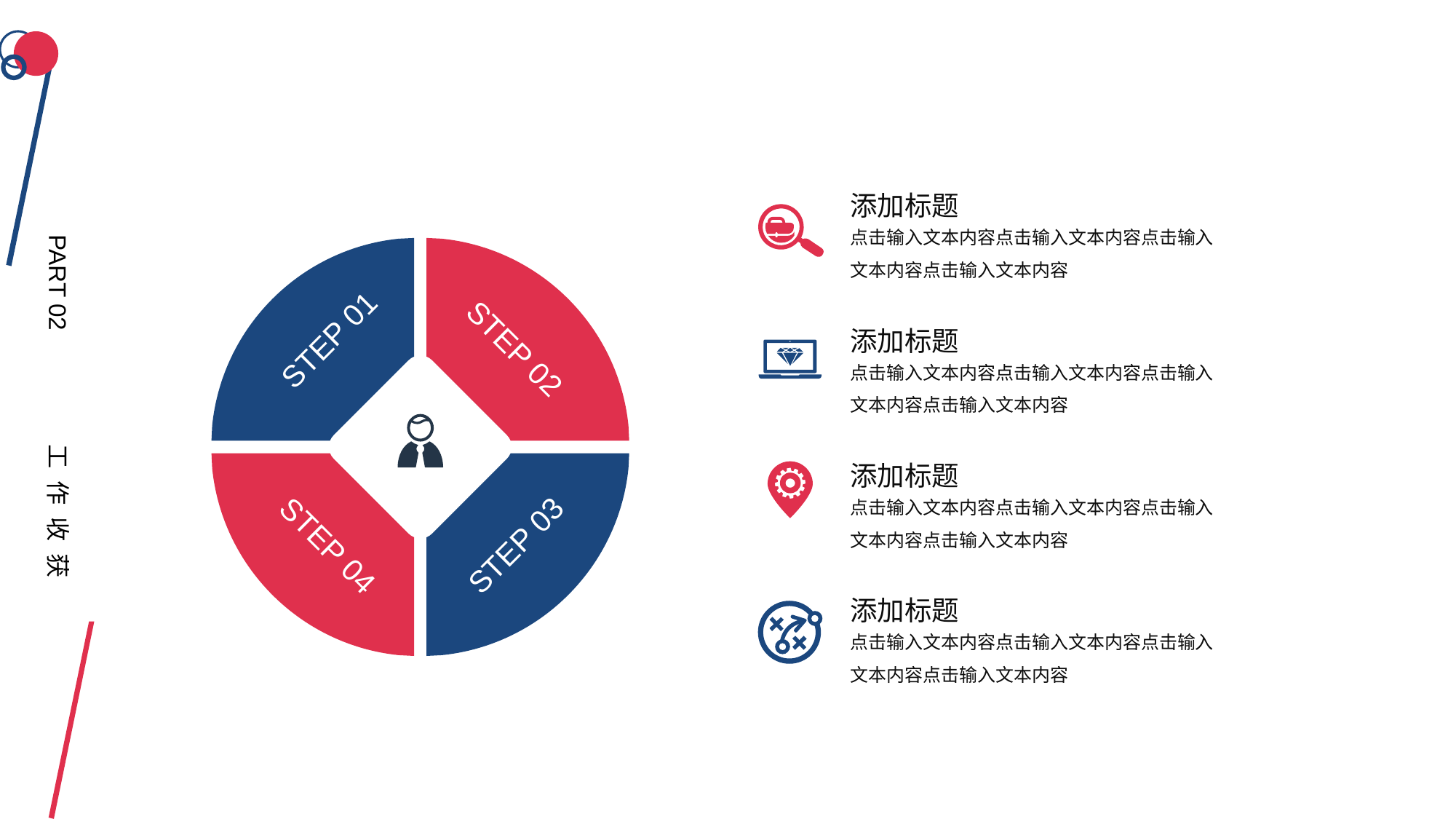

PART 02
工作收获

添加标题

点击输入文本内容点击输入文本内容点击输入文本内容点击输入文本内容

STEP 01
添加标题
STEP 02

点击输入文本内容点击输入文本内容点击输入文本内容点击输入文本内容

添加标题

点击输入文本内容点击输入文本内容点击输入文本内容点击输入文本内容
STEP 04
STEP 03
添加标题

点击输入文本内容点击输入文本内容点击输入文本内容点击输入文本内容